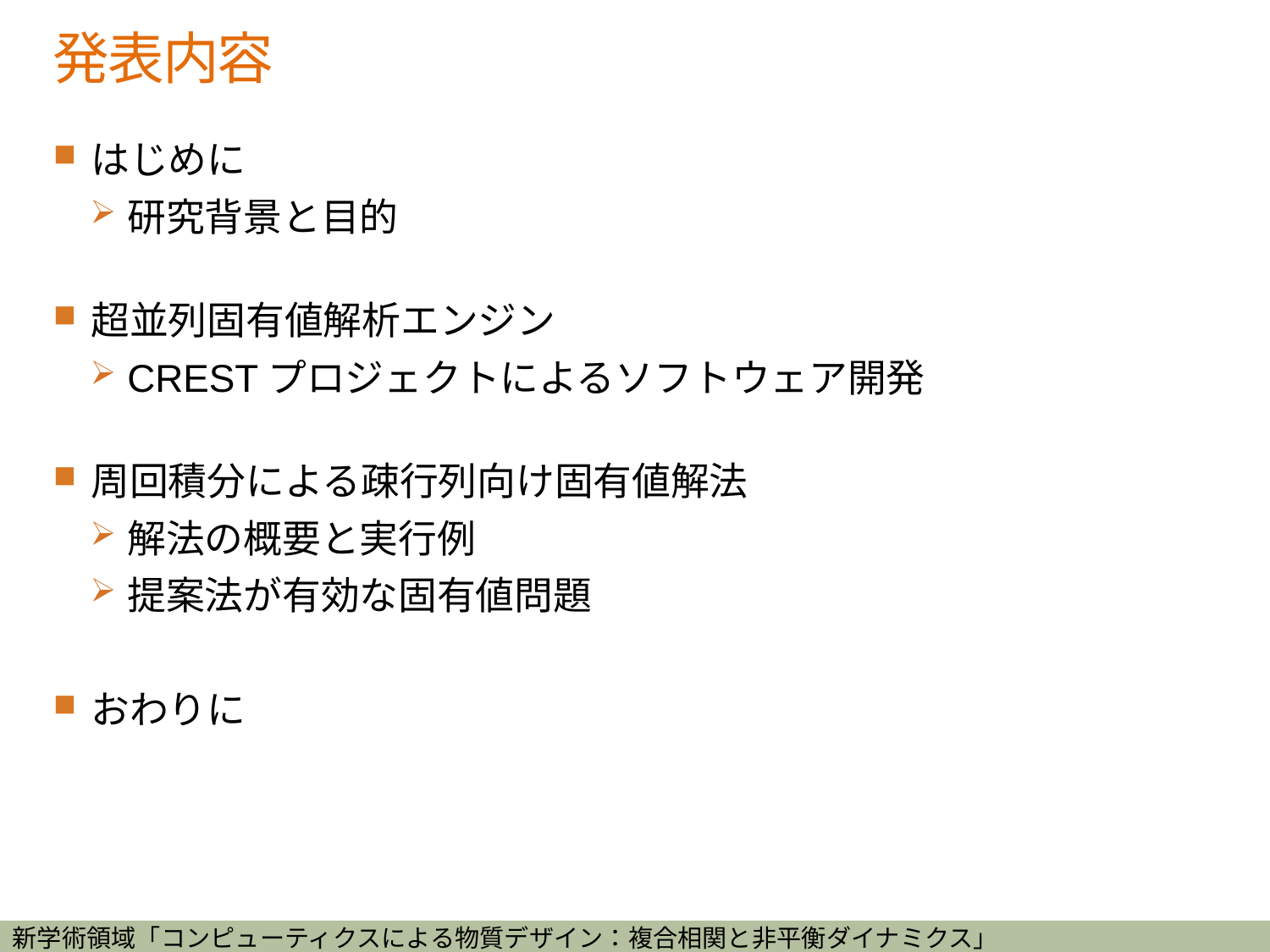

# 発表内容
はじめに
研究背景と目的
超並列固有値解析エンジン
CRESTプロジェクトによるソフトウェア開発
周回積分による疎行列向け固有値解法
解法の概要と実行例
提案法が有効な固有値問題

おわりに